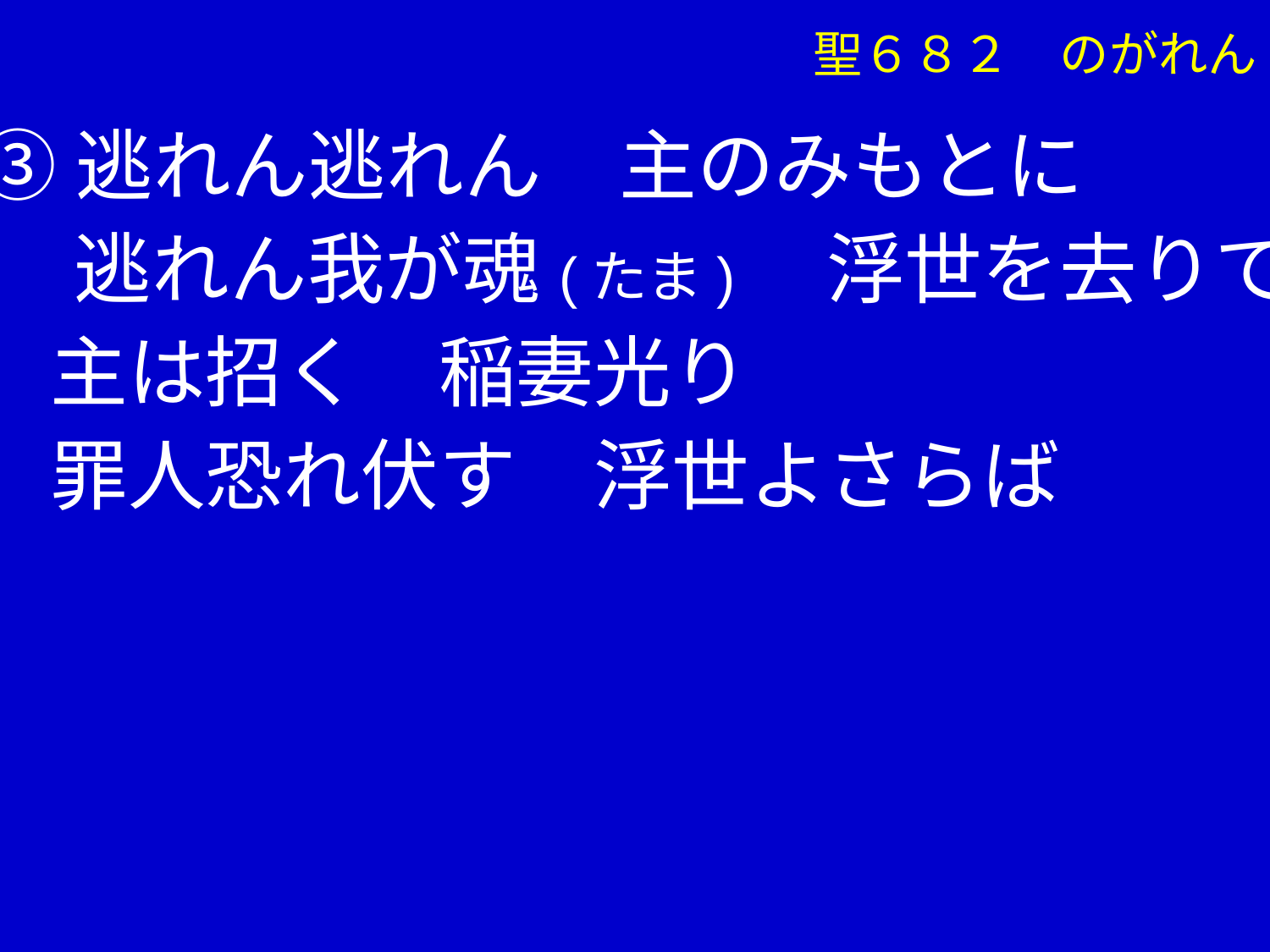

聖６８２　のがれん
③逃れん逃れん　主のみもとに
　 逃れん我が魂(たま)　浮世を去りて
　   主は招く　稲妻光り
   罪人恐れ伏す　浮世よさらば